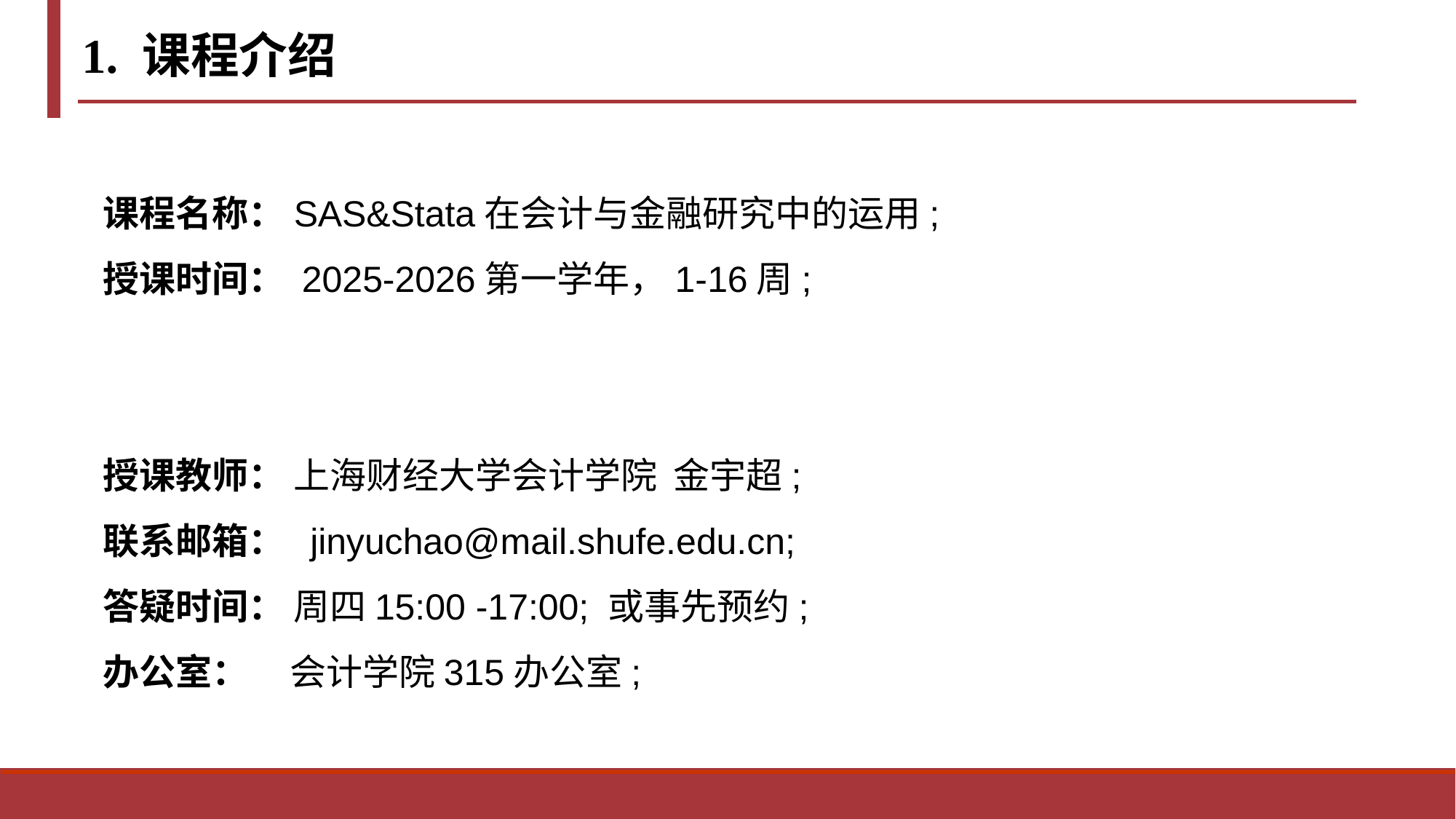

1. 课程介绍
课程名称：SAS&Stata在会计与金融研究中的运用;
授课时间： 2025-2026第一学年，1-16周;

授课教师： 上海财经大学会计学院  金宇超;
联系邮箱：  jinyuchao@mail.shufe.edu.cn;
答疑时间： 周四15:00 -17:00; 或事先预约;
办公室：     会计学院315办公室;